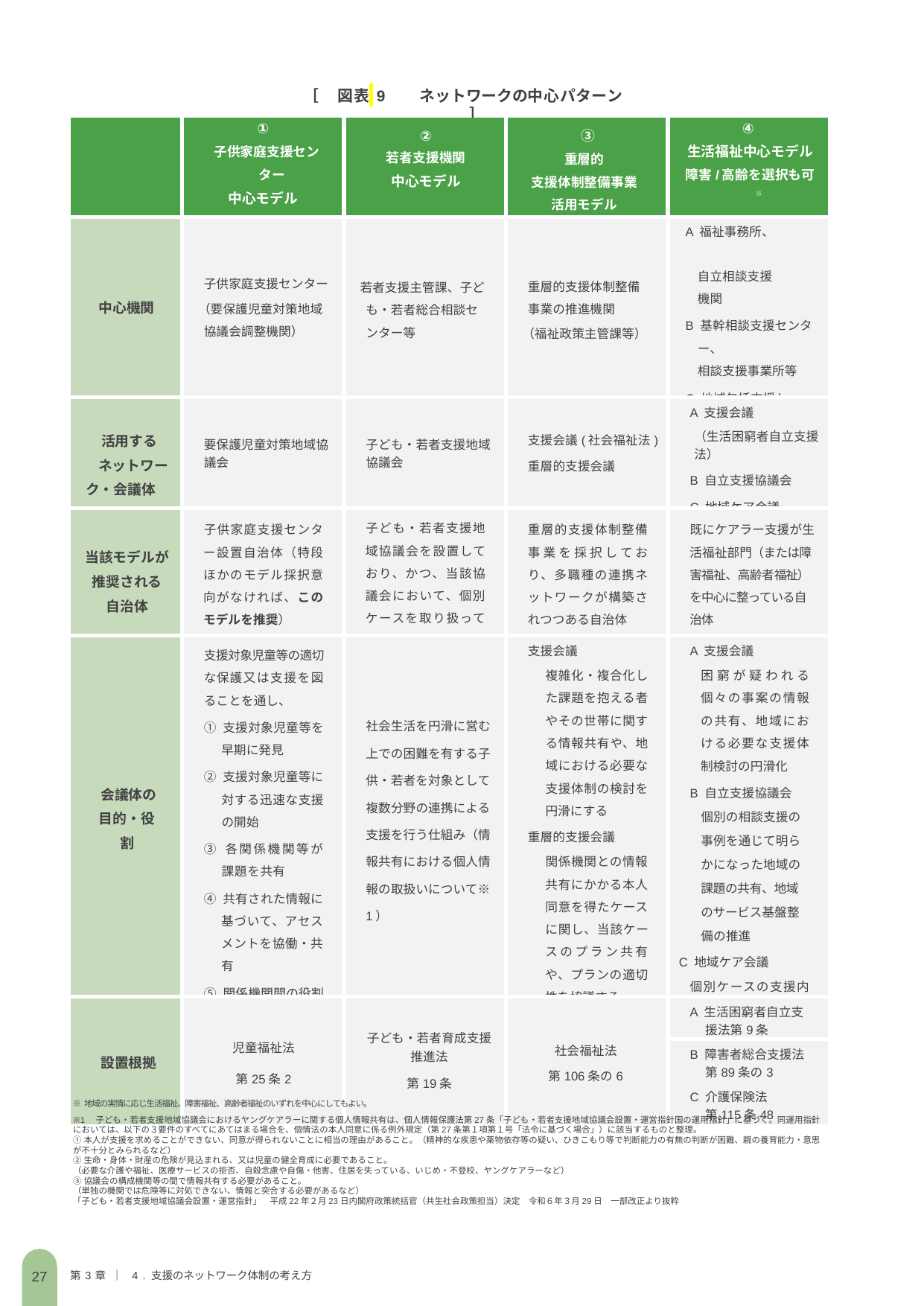

［	図表 9　　ネットワークの中心パターン　　］
|  | ① 子供家庭支援センター 中心モデル | ② 若者支援機関 中心モデル | ③ 重層的 支援体制整備事業 活用モデル | ④ 生活福祉中心モデル 障害/高齢を選択も可※ |
| --- | --- | --- | --- | --- |
| 中心機関 | 子供家庭支援センター （要保護児童対策地域協議会調整機関） | 若者支援主管課、子ども・若者総合相談センター等 | 重層的支援体制整備事業の推進機関 （福祉政策主管課等） | A 福祉事務所、 自立相談支援機関 B 基幹相談支援センター、 相談支援事業所等 C 地域包括支援センターのいずれか |
| 活用する 　　ネットワーク・会議体 | 要保護児童対策地域協議会 | 子ども・若者支援地域 協議会 | 支援会議(社会福祉法) 重層的支援会議 | A 支援会議 （生活困窮者自立支援法） B 自立支援協議会 C 地域ケア会議 |
| 当該モデルが 推奨される 自治体 | 子供家庭支援センター設置自治体（特段ほかのモデル採択意向がなければ、このモデルを推奨） | 子ども・若者支援地域協議会を設置しており、かつ、当該協議会において、個別ケースを取り扱っている自治体 | 重層的支援体制整備事業を採択しており、多職種の連携ネットワークが構築されつつある自治体 | 既にケアラー支援が生活福祉部門（または障害福祉、高齢者福祉）を中心に整っている自治体 |
| 会議体の目的・役割 | 支援対象児童等の適切な保護又は支援を図ることを通し、 ① 支援対象児童等を早期に発見 ② 支援対象児童等に対する迅速な支援の開始 ③ 各関係機関等が課題を共有 ④ 共有された情報に基づいて、アセスメントを協働・共有 ⑤ 関係機関間の役割分担等に共通理解を図る 等 | 社会生活を円滑に営む上での困難を有する子供・若者を対象として複数分野の連携による支援を行う仕組み（情報共有における個人情報の取扱いについて※1） | 支援会議 複雑化・複合化した課題を抱える者やその世帯に関する情報共有や、地域における必要な支援体制の検討を円滑にする 重層的支援会議 関係機関との情報共有にかかる本人同意を得たケースに関し、当該ケースのプラン共有や、プランの適切性を協議する | A 支援会議 困窮が疑われる個々の事案の情報の共有、地域における必要な支援体制検討の円滑化 B 自立支援協議会 個別の相談支援の事例を通じて明らかになった地域の課題の共有、地域のサービス基盤整備の推進 C 地域ケア会議 個別ケースの支援内容の検討、地域づくり、資源開発・政策形成 |
| 設置根拠 | 児童福祉法 第25条2 | 子ども・若者育成支援 推進法 第19条 | 社会福祉法 第106条の6 | A 生活困窮者自立支 　 援法第9条 |
|  |  |  |  | B 障害者総合支援法 　 第89条の3 |
|  |  |  |  | C 介護保険法 　 第115条48 |
※ 地域の実情に応じ生活福祉、障害福祉、高齢者福祉のいずれを中心にしてもよい。
※1　子ども・若者支援地域協議会におけるヤングケアラーに関する個人情報共有は、個人情報保護法第27条「子ども・若者支援地域協議会設置・運営指針国の運用指針」に基づく。同運用指針においては、以下の３要件のすべてにあてはまる場合を、個情法の本人同意に係る例外規定（第27条第１項第１号「法令に基づく場合」）に該当するものと整理。
①本人が支援を求めることができない、同意が得られないことに相当の理由があること。（精神的な疾患や薬物依存等の疑い、ひきこもり等で判断能力の有無の判断が困難、親の養育能力・意思が不十分とみられるなど）
②生命・身体・財産の危険が見込まれる、又は児童の健全育成に必要であること。
（必要な介護や福祉、医療サービスの拒否、自殺念慮や自傷・他害、住居を失っている、いじめ・不登校、ヤングケアラーなど）
③協議会の構成機関等の間で情報共有する必要があること。
（単独の機関では危険等に対処できない、情報と突合する必要があるなど）
「子ども・若者支援地域協議会設置・運営指針」　平成22年２月23日内閣府政策統括官（共生社会政策担当）決定　令和６年３月29日　一部改正より抜粋

27
第3章 ｜ 4. 支援のネットワーク体制の考え方